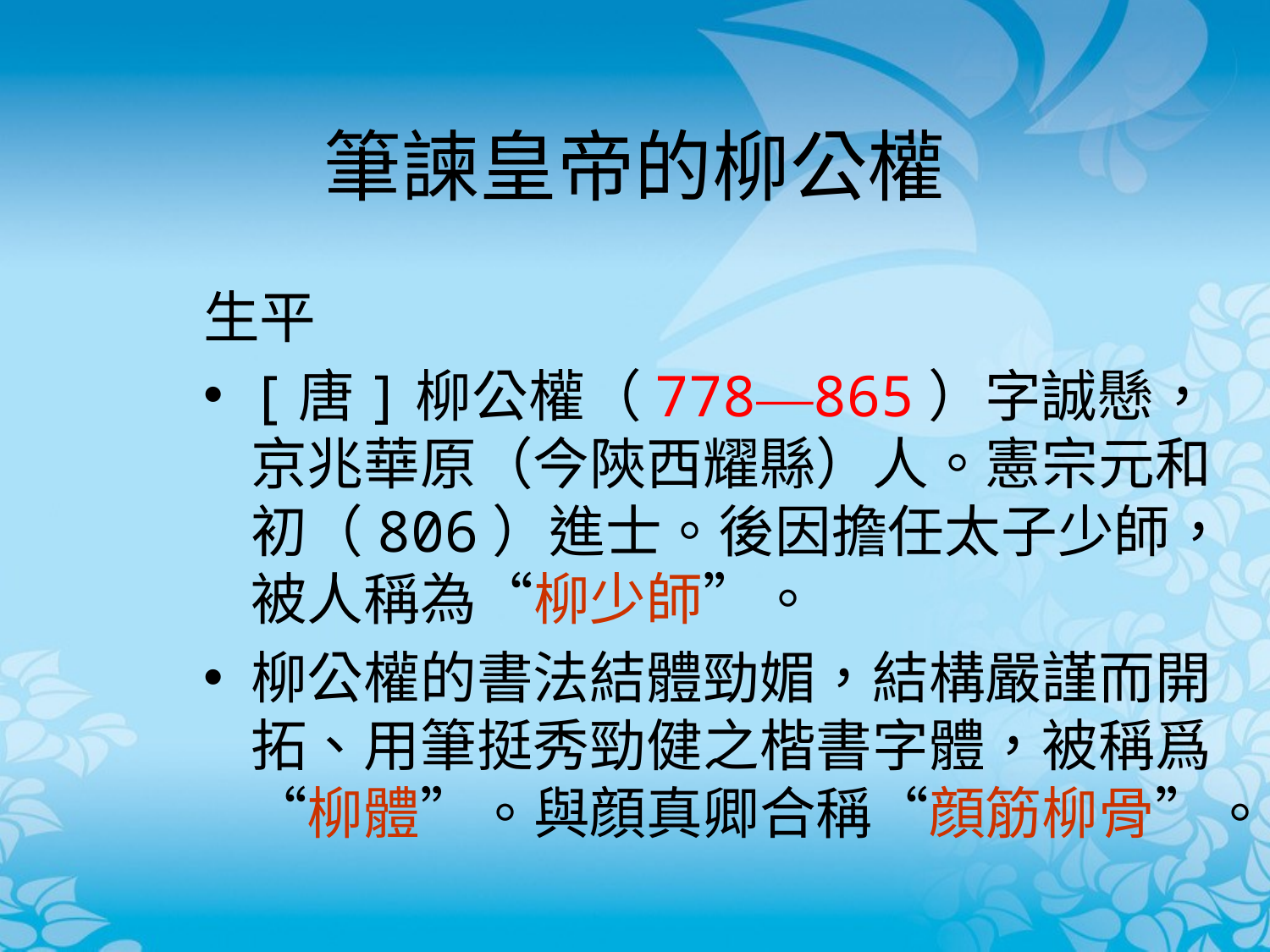

# 筆諫皇帝的柳公權
生平
[唐]柳公權（778—865）字誠懸，京兆華原（今陝西耀縣）人。憲宗元和初（806）進士。後因擔任太子少師，被人稱為“柳少師”。
柳公權的書法結體勁媚，結構嚴謹而開拓、用筆挺秀勁健之楷書字體，被稱爲“柳體”。與顔真卿合稱“顔筋柳骨”。